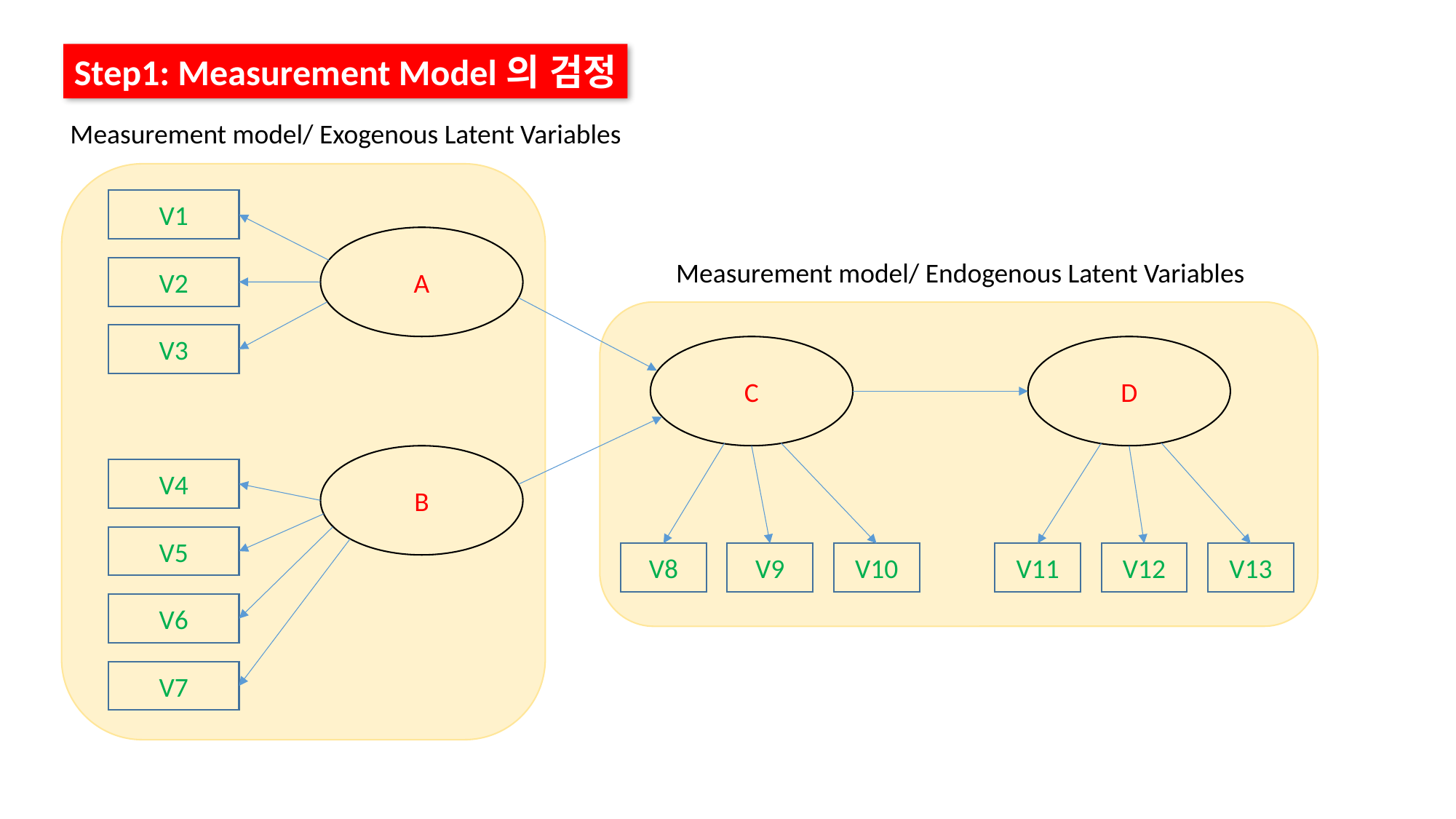

Step1: Measurement Model의 검정
Measurement model/ Exogenous Latent Variables

V1
A
Measurement model/ Endogenous Latent Variables
V2

V3
C
D
B
V4
V5
V8
V9
V10
V11
V12
V13
V6
V7